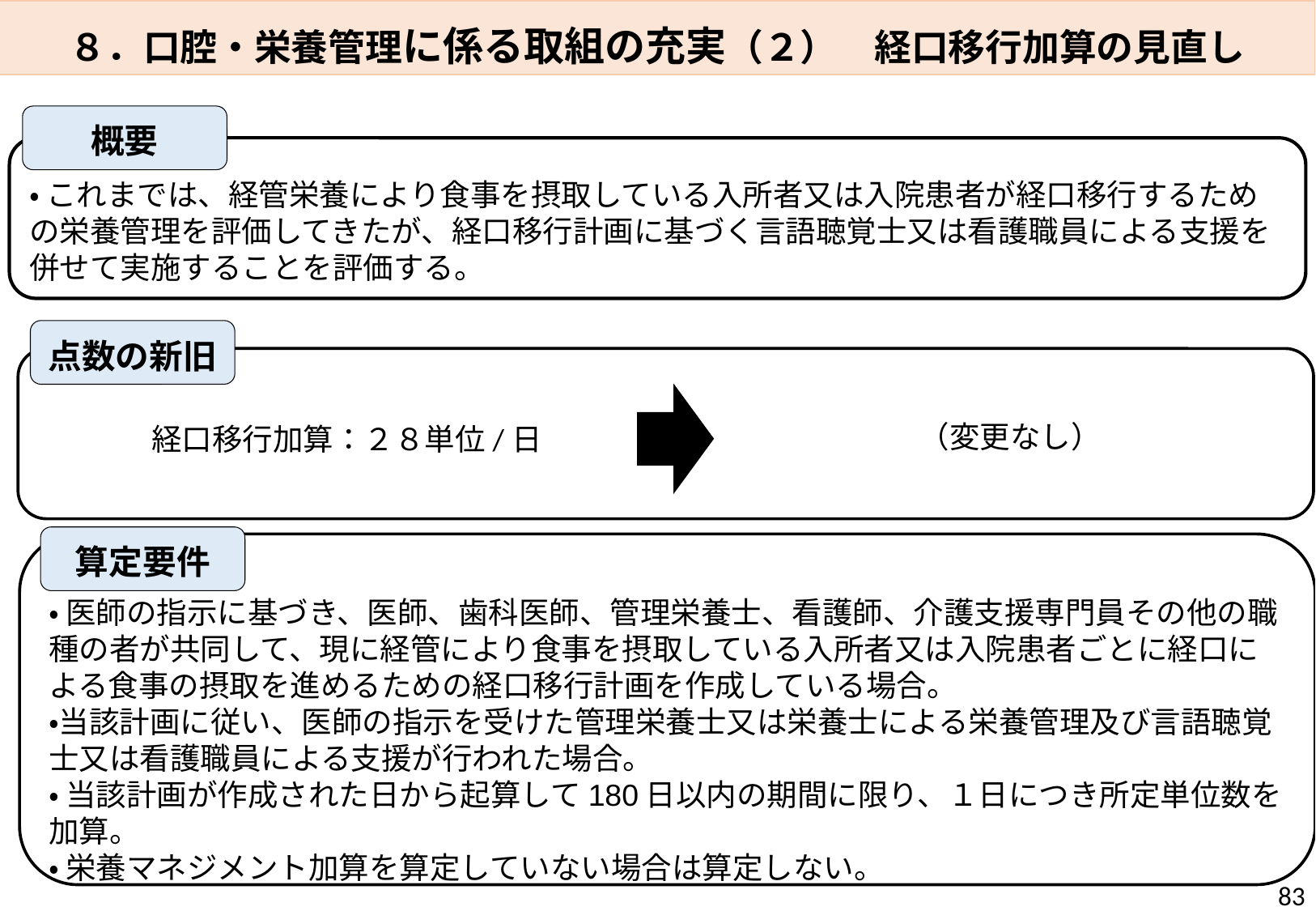

８．口腔・栄養管理に係る取組の充実（２）　経口移行加算の見直し
概要

・ これまでは、経管栄養により食事を摂取している入所者又は入院患者が経口移行するための栄養管理を評価してきたが、経口移行計画に基づく言語聴覚士又は看護職員による支援を併せて実施することを評価する。
点数の新旧

（変更なし）
　経口移行加算：２８単位/日

算定要件

・ 医師の指示に基づき、医師、歯科医師、管理栄養士、看護師、介護支援専門員その他の職種の者が共同して、現に経管により食事を摂取している入所者又は入院患者ごとに経口による食事の摂取を進めるための経口移行計画を作成している場合。
・当該計画に従い、医師の指示を受けた管理栄養士又は栄養士による栄養管理及び言語聴覚士又は看護職員による支援が行われた場合。
・ 当該計画が作成された日から起算して180日以内の期間に限り、１日につき所定単位数を加算。
・ 栄養マネジメント加算を算定していない場合は算定しない。

83